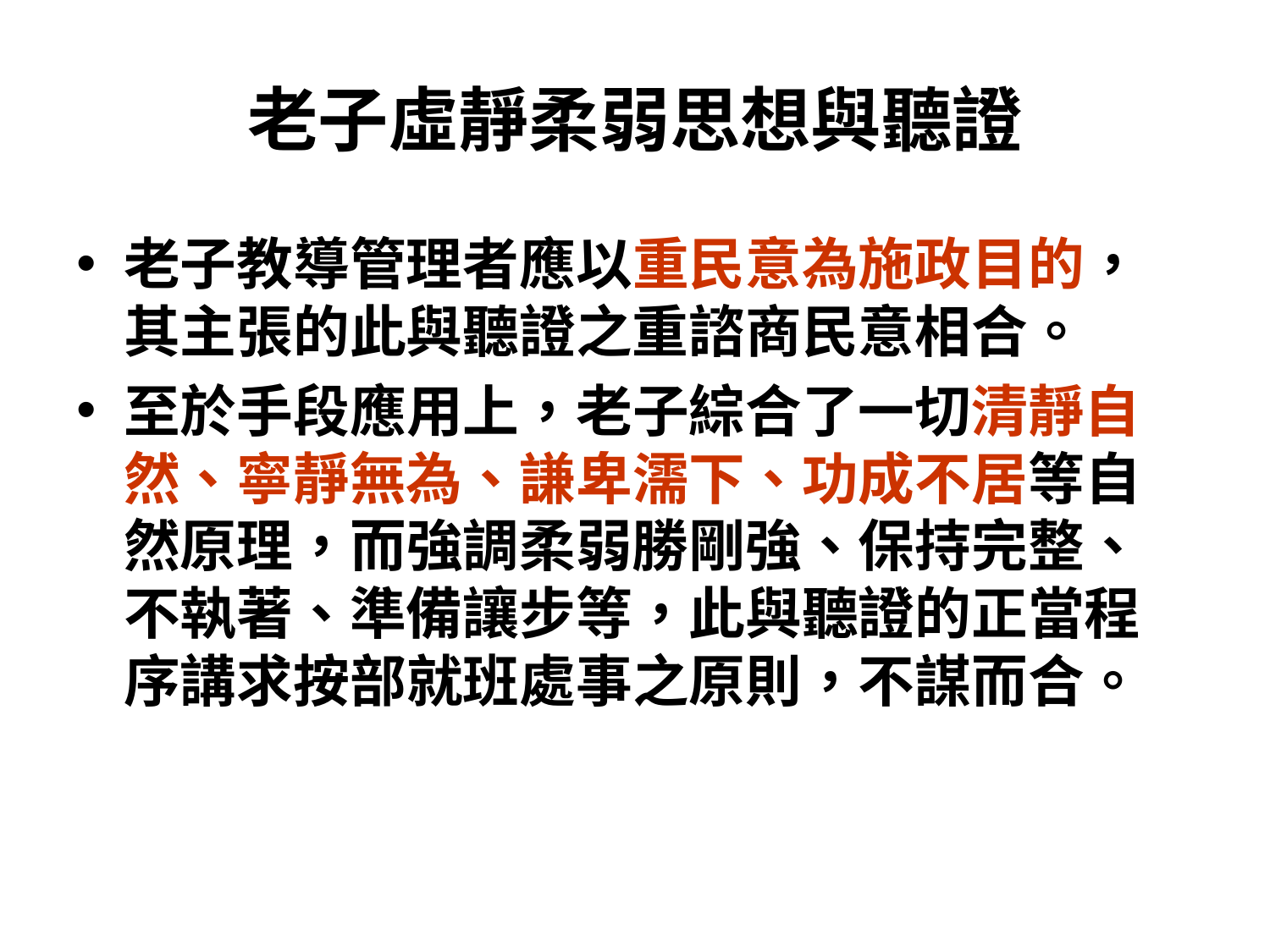

# 老子虛靜柔弱思想與聽證
老子教導管理者應以重民意為施政目的，其主張的此與聽證之重諮商民意相合。
至於手段應用上，老子綜合了一切清靜自然、寧靜無為、謙卑濡下、功成不居等自然原理，而強調柔弱勝剛強、保持完整、不執著、準備讓步等，此與聽證的正當程序講求按部就班處事之原則，不謀而合。